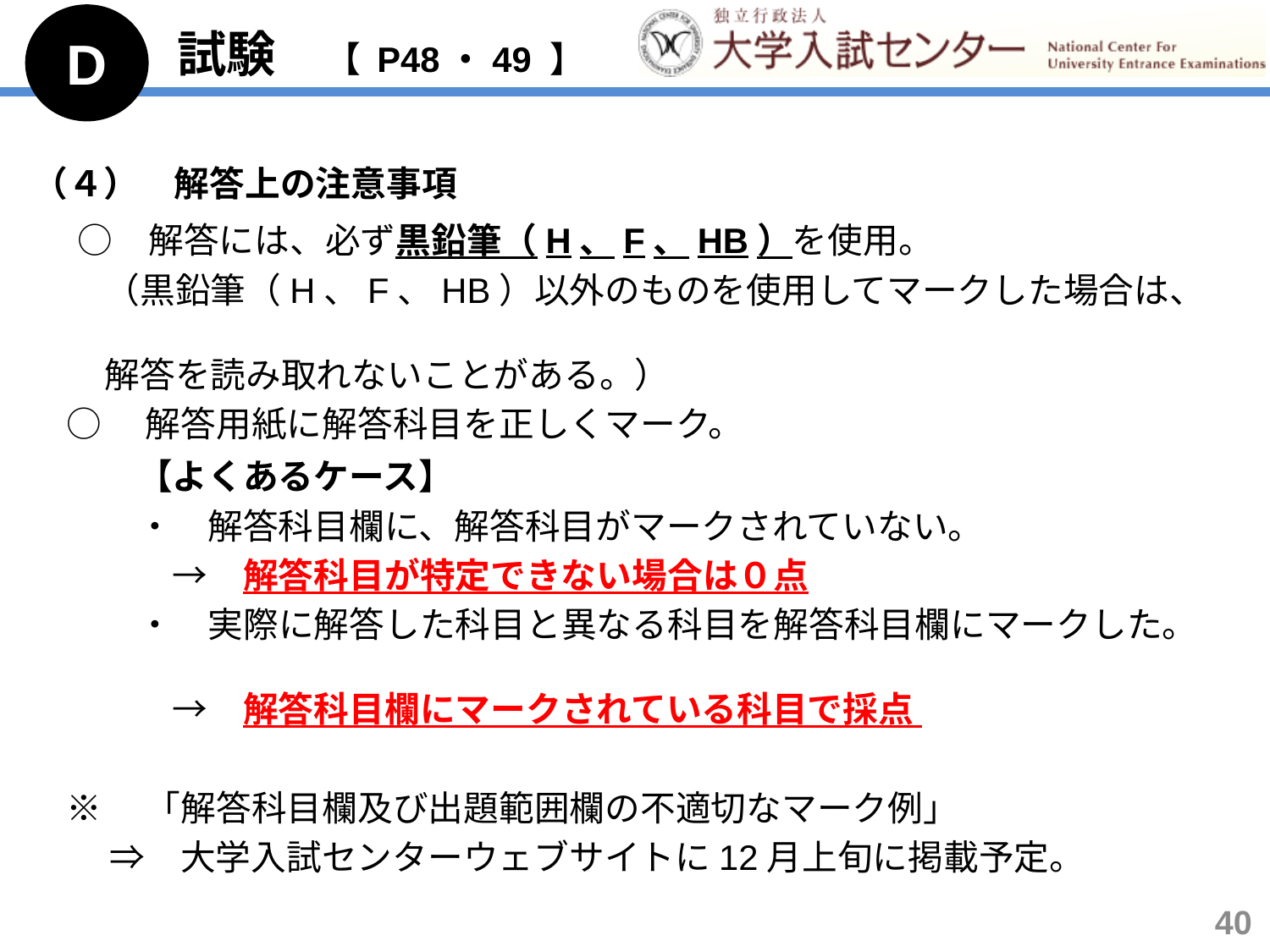

D
試験　【 P48・49 】
　（４）　解答上の注意事項
　○　解答には、必ず黒鉛筆（H、F、HB）を使用。
（黒鉛筆（H、F、HB）以外のものを使用してマークした場合は、
解答を読み取れないことがある。）
○　解答用紙に解答科目を正しくマーク。
　　【よくあるケース】
　　・　解答科目欄に、解答科目がマークされていない。
　　　→　解答科目が特定できない場合は０点
　　・　実際に解答した科目と異なる科目を解答科目欄にマークした。
　　　→　解答科目欄にマークされている科目で採点

※　「解答科目欄及び出題範囲欄の不適切なマーク例」
　 ⇒　大学入試センターウェブサイトに12月上旬に掲載予定。
40